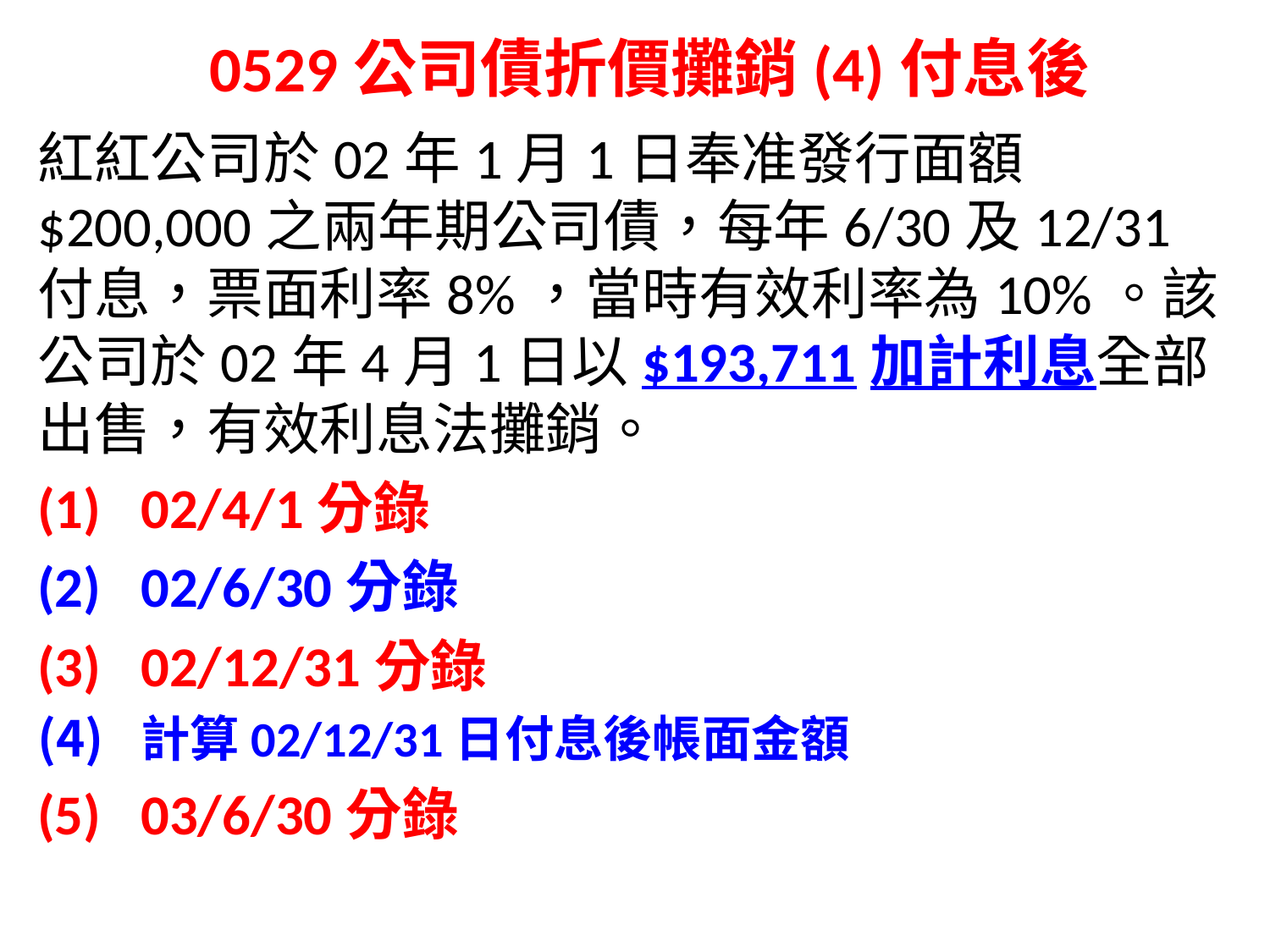

# 0529公司債折價攤銷(4)付息後
紅紅公司於02年1月1日奉准發行面額$200,000之兩年期公司債，每年6/30及12/31付息，票面利率8%，當時有效利率為10%。該公司於02年4月1日以$193,711加計利息全部出售，有效利息法攤銷。
02/4/1分錄
02/6/30分錄
02/12/31分錄
計算02/12/31日付息後帳面金額
03/6/30分錄